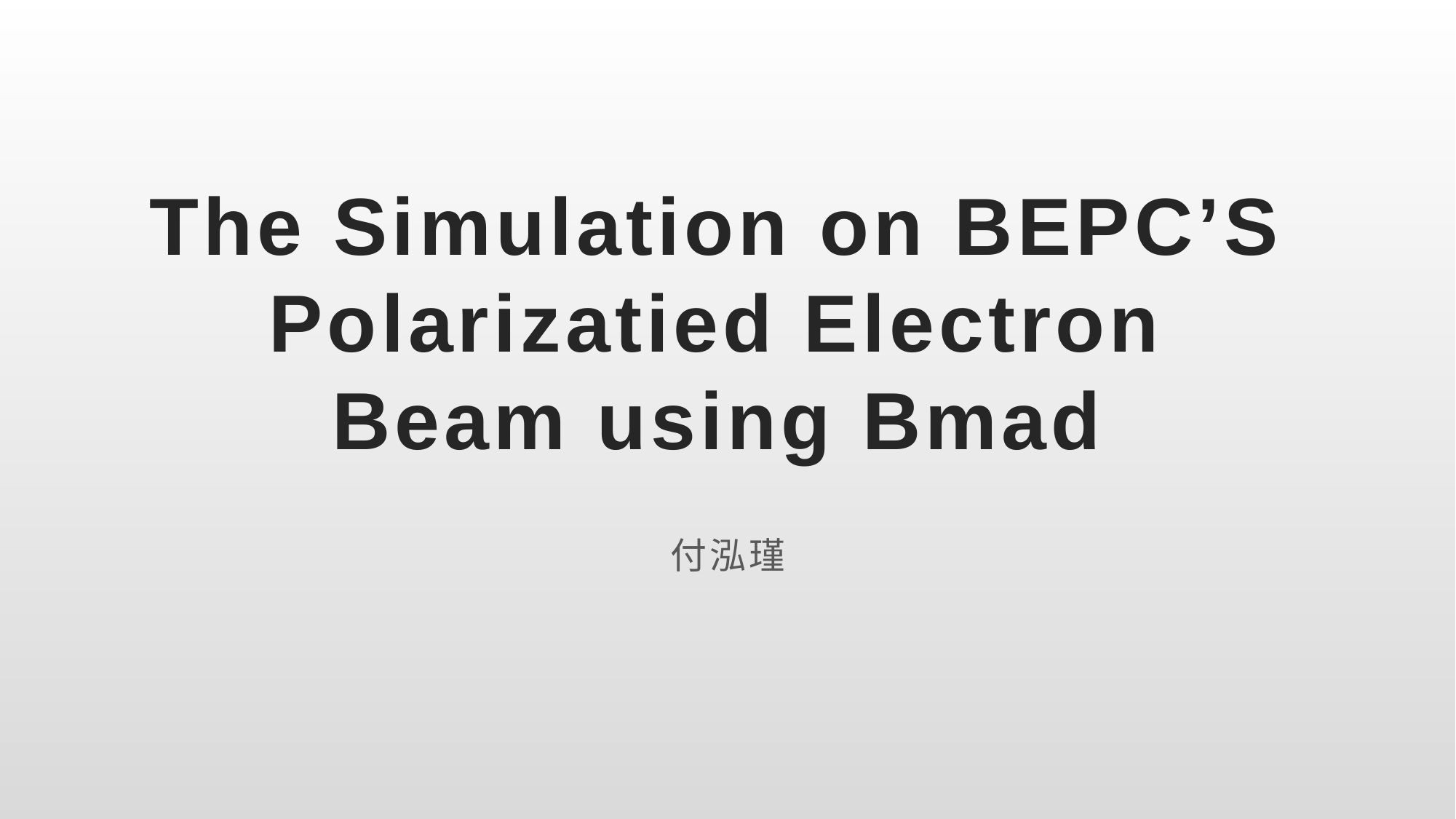

# The Simulation on BEPC’S Polarizatied Electron Beam using Bmad
付泓瑾